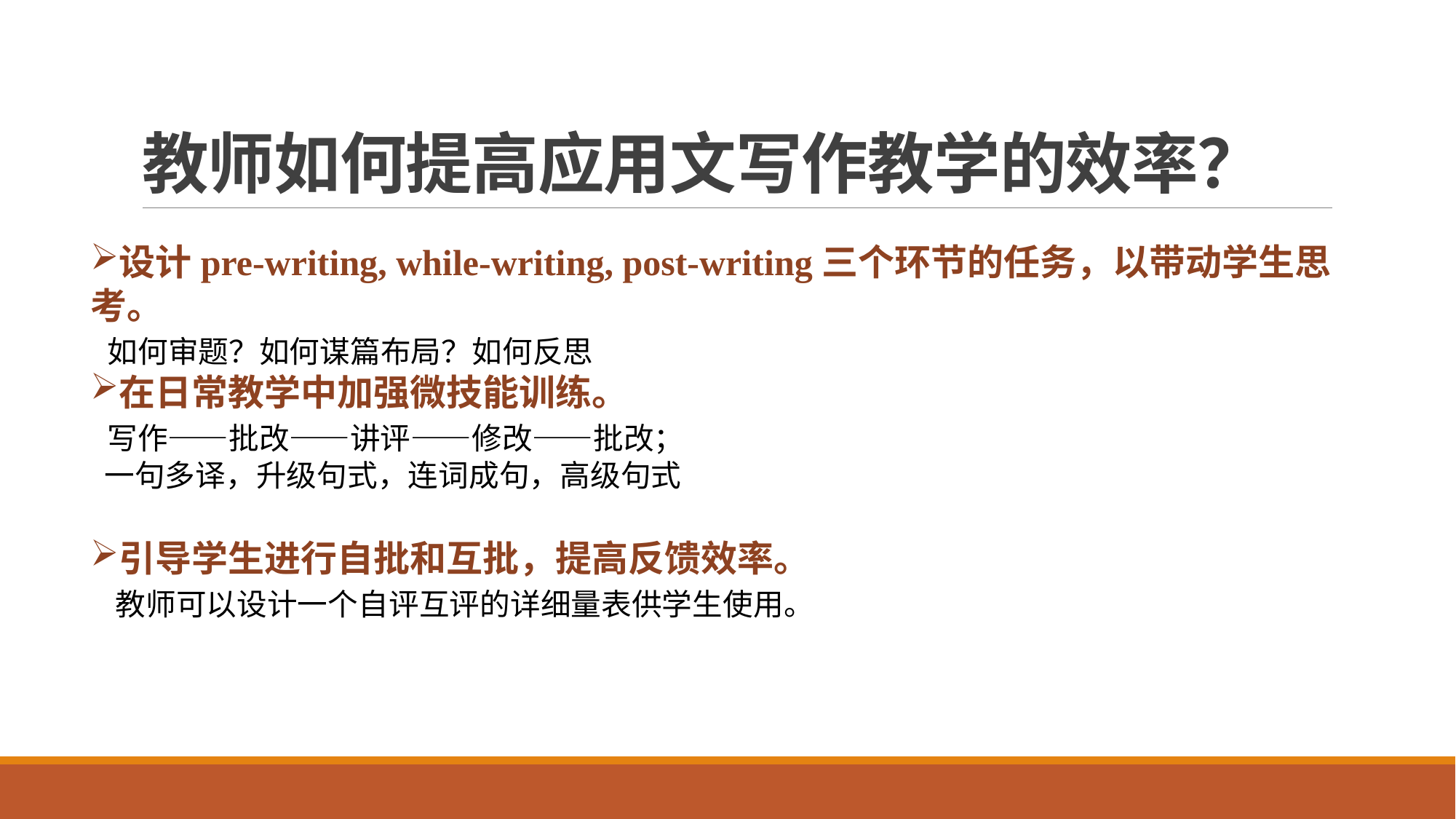

# 教师如何提高应用文写作教学的效率？
设计pre-writing, while-writing, post-writing三个环节的任务，以带动学生思考。
 如何审题？如何谋篇布局？如何反思
在日常教学中加强微技能训练。
 写作——批改——讲评——修改——批改；
 一句多译，升级句式，连词成句，高级句式
引导学生进行自批和互批，提高反馈效率。
  教师可以设计一个自评互评的详细量表供学生使用。